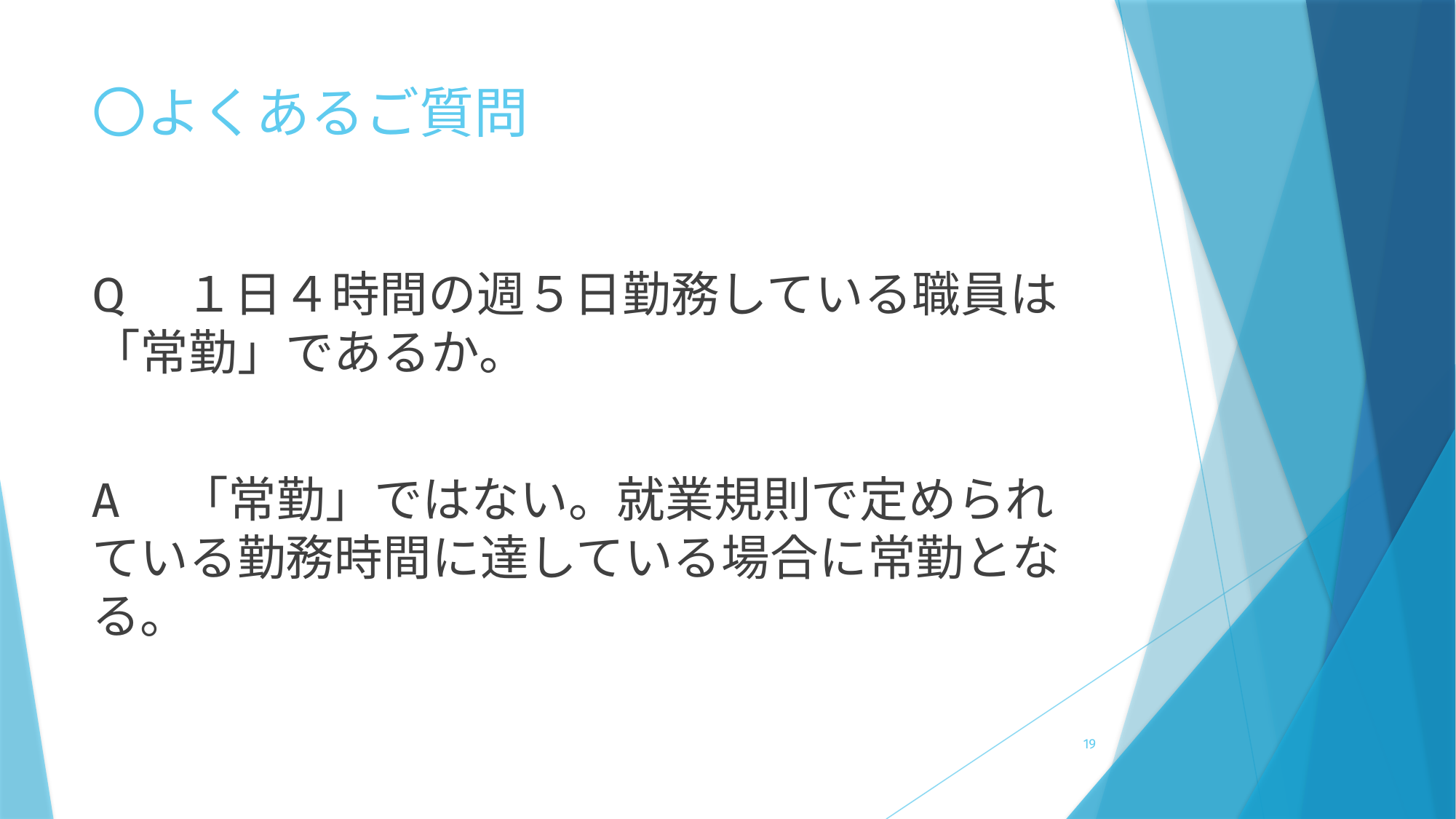

# 〇よくあるご質問
Q　１日４時間の週５日勤務している職員は「常勤」であるか。

A　「常勤」ではない。就業規則で定められている勤務時間に達している場合に常勤となる。
19